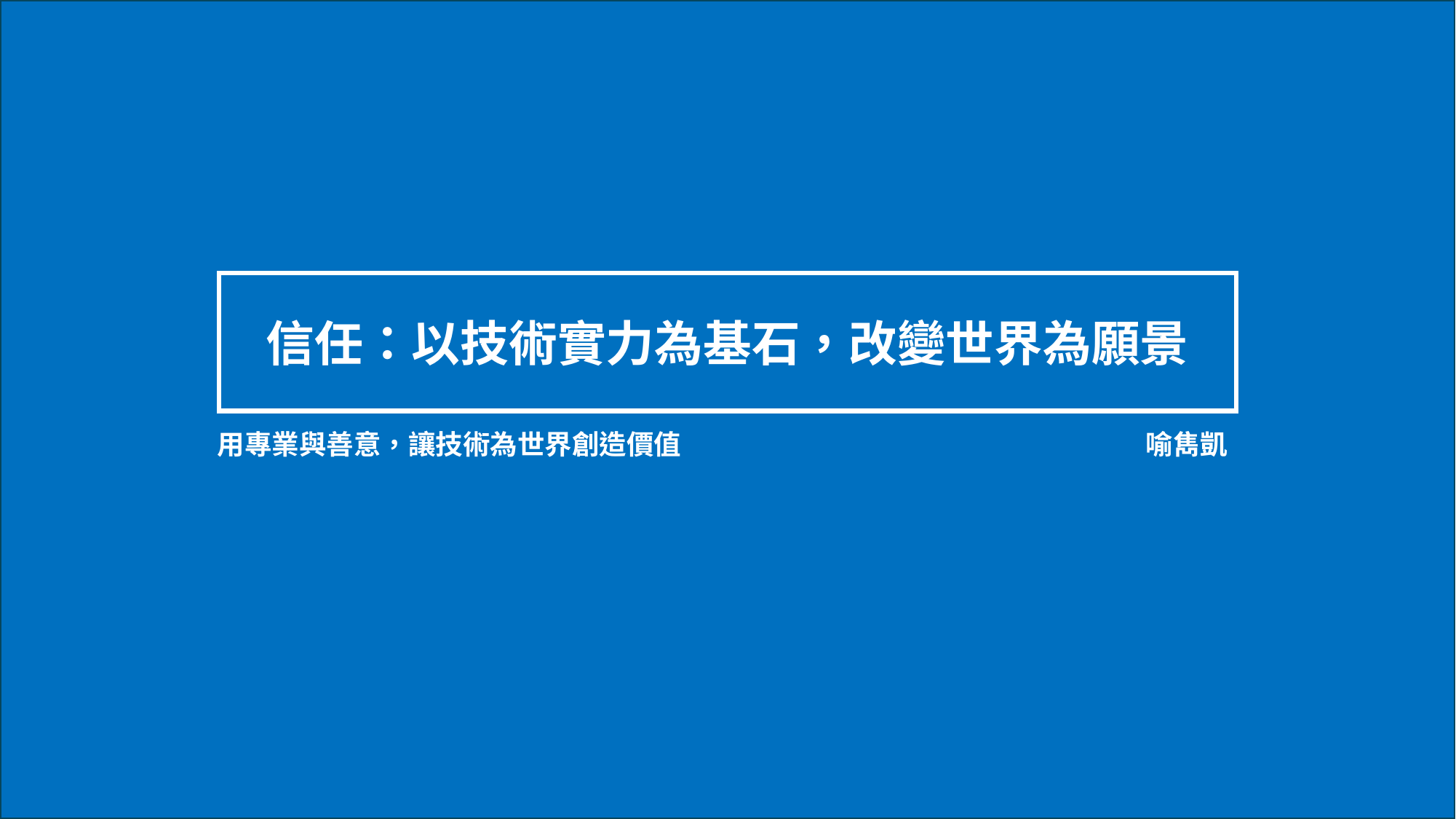

信任：以技術實力為基石，改變世界為願景
用專業與善意，讓技術為世界創造價值				         喻雋凱